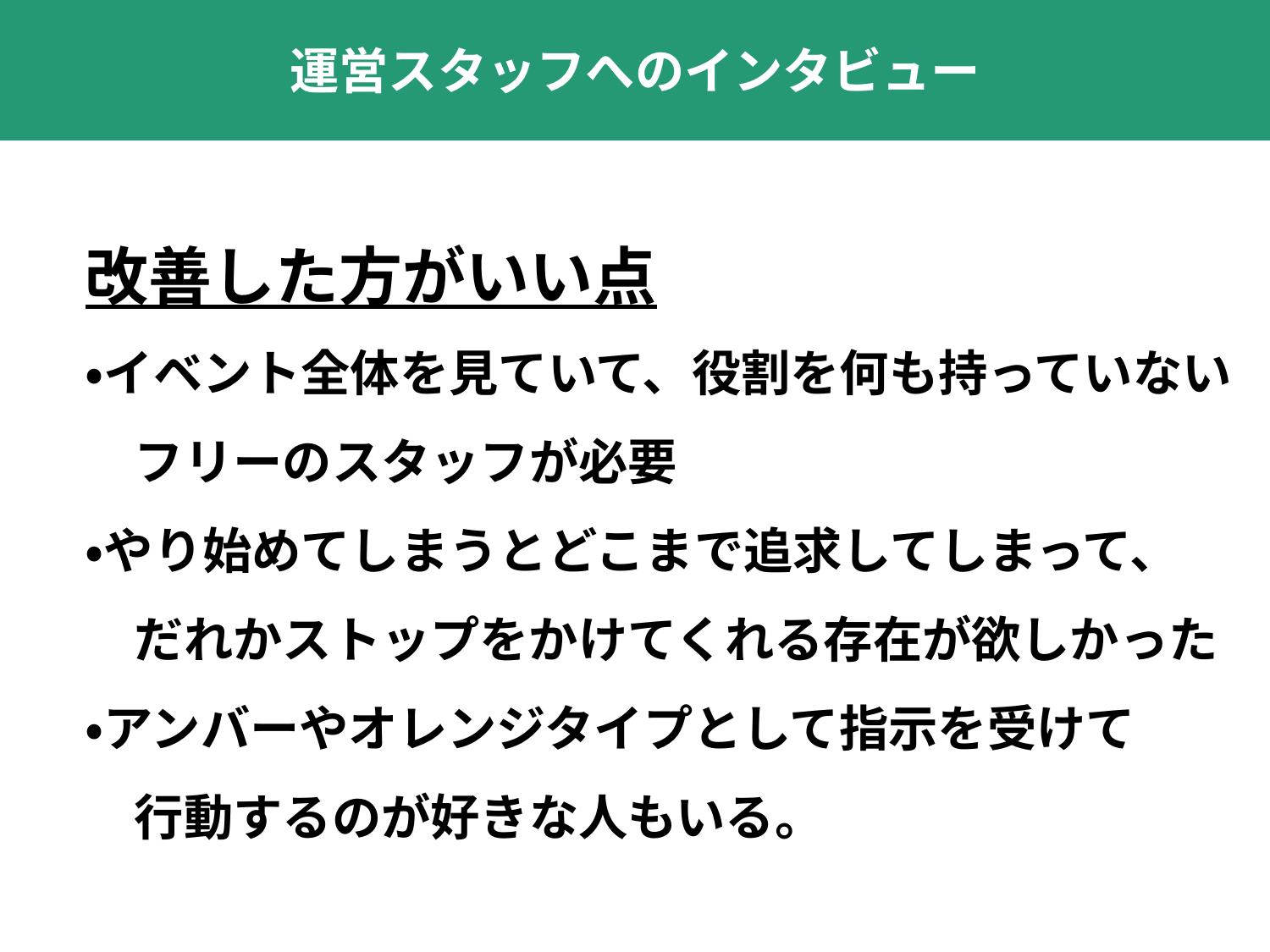

運営スタッフへのインタビュー
改善した方がいい点
・イベント全体を見ていて、役割を何も持っていない
　フリーのスタッフが必要
・やり始めてしまうとどこまで追求してしまって、
　だれかストップをかけてくれる存在が欲しかった
・アンバーやオレンジタイプとして指示を受けて
　行動するのが好きな人もいる。